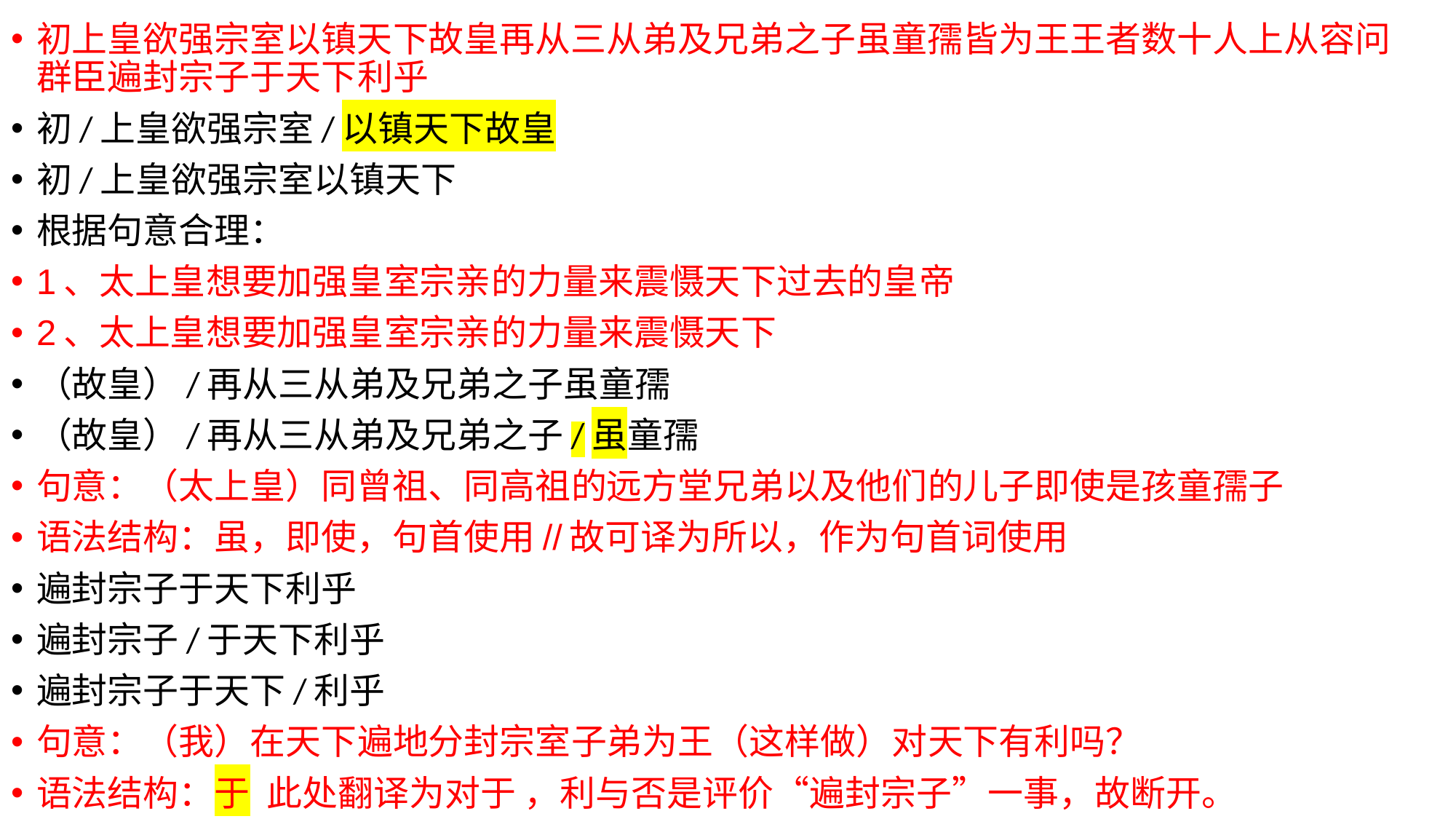

初上皇欲强宗室以镇天下故皇再从三从弟及兄弟之子虽童孺皆为王王者数十人上从容问群臣遍封宗子于天下利乎
初/上皇欲强宗室/以镇天下故皇
初/上皇欲强宗室以镇天下
根据句意合理：
1、太上皇想要加强皇室宗亲的力量来震慑天下过去的皇帝
2、太上皇想要加强皇室宗亲的力量来震慑天下
（故皇）/再从三从弟及兄弟之子虽童孺
（故皇）/再从三从弟及兄弟之子/虽童孺
句意：（太上皇）同曾祖、同高祖的远方堂兄弟以及他们的儿子即使是孩童孺子
语法结构：虽，即使，句首使用//故可译为所以，作为句首词使用
遍封宗子于天下利乎
遍封宗子/于天下利乎
遍封宗子于天下/利乎
句意：（我）在天下遍地分封宗室子弟为王（这样做）对天下有利吗？
语法结构：于  此处翻译为对于 ，利与否是评价“遍封宗子”一事，故断开。